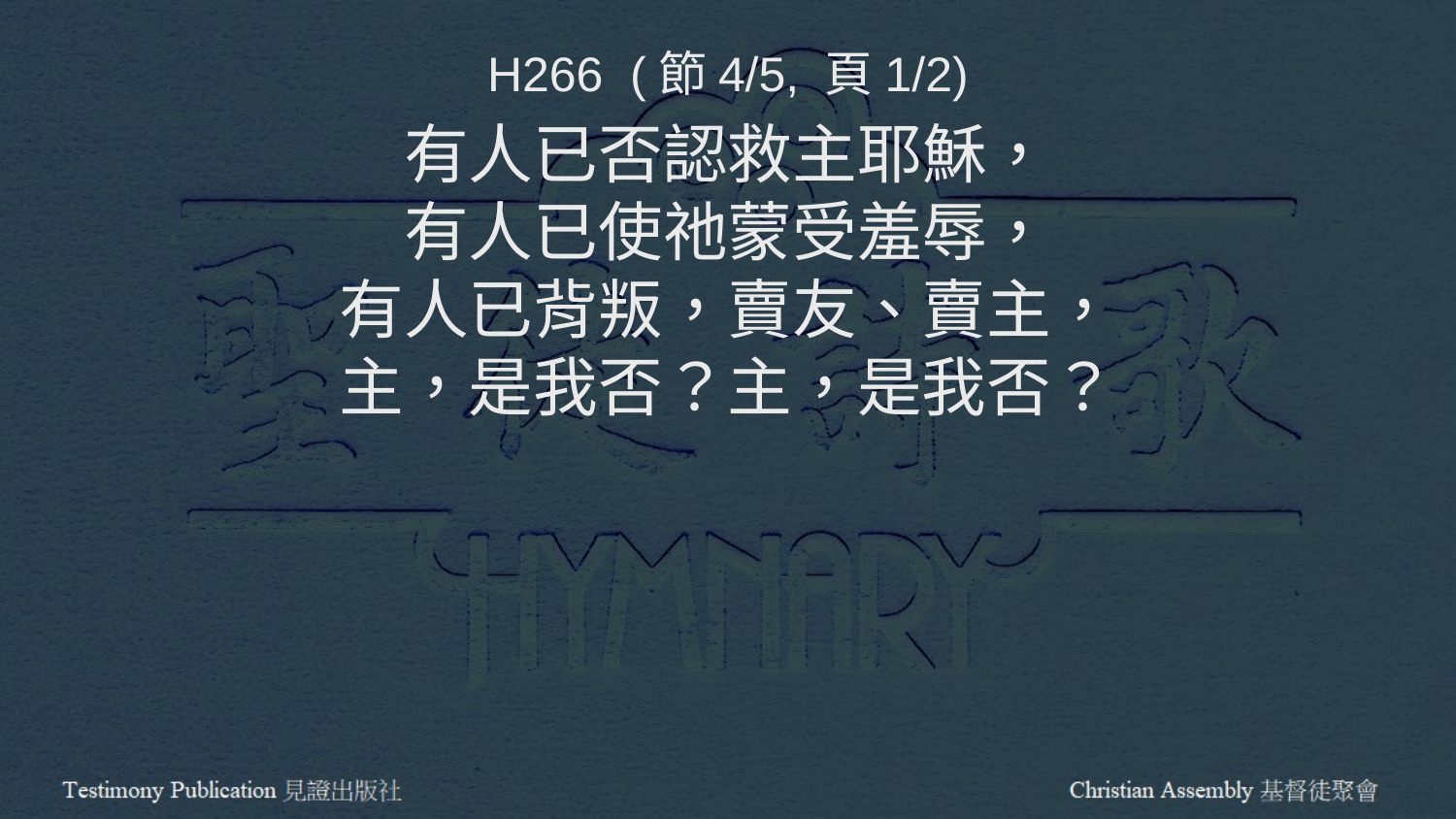

H266  (節4/5, 頁1/2)
有人已否認救主耶穌，
有人已使祂蒙受羞辱，
有人已背叛，賣友、賣主，
主，是我否？主，是我否？